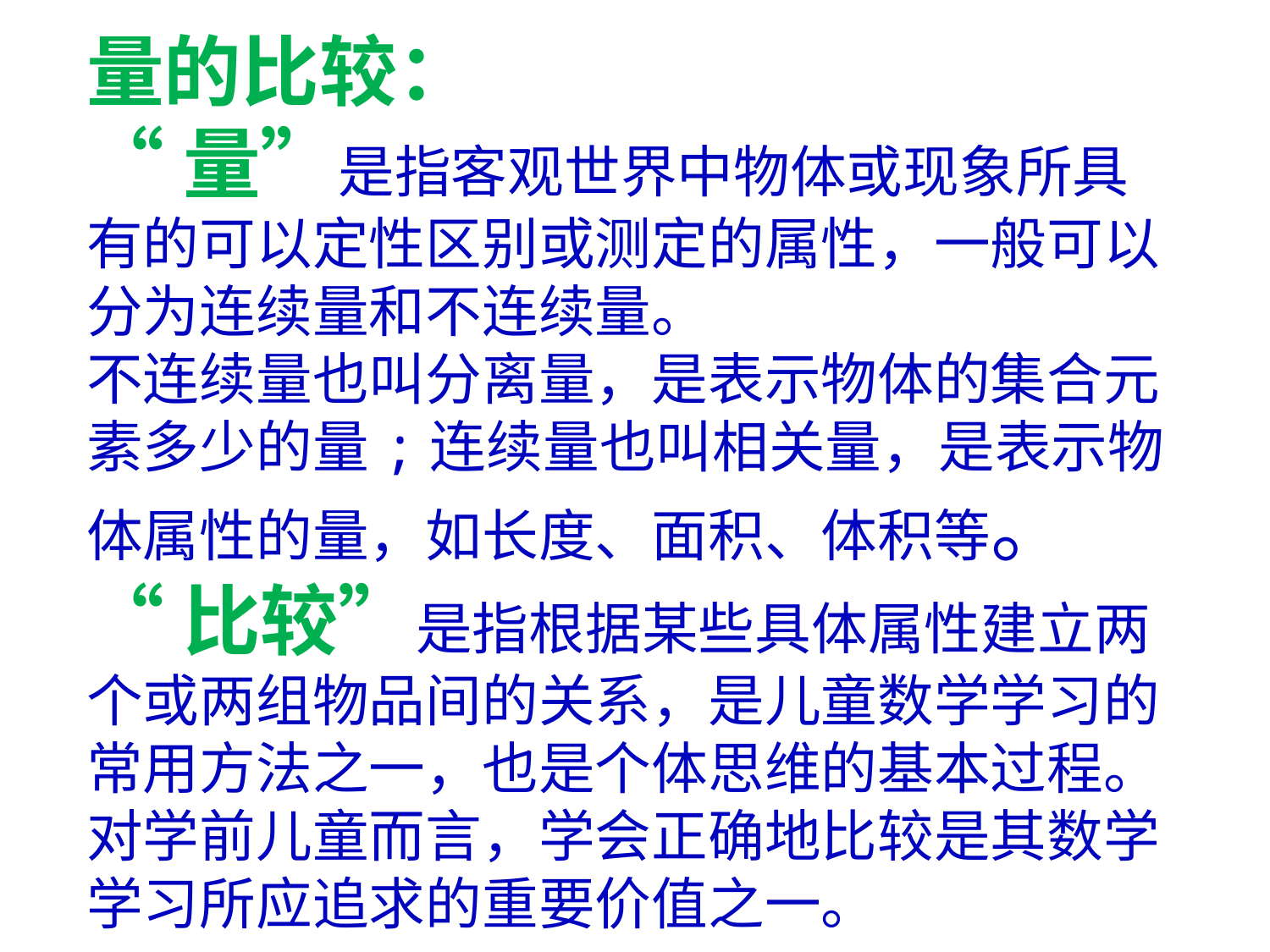

量的比较：
“量”是指客观世界中物体或现象所具有的可以定性区别或测定的属性，一般可以分为连续量和不连续量。
不连续量也叫分离量，是表示物体的集合元素多少的量;连续量也叫相关量，是表示物体属性的量，如长度、面积、体积等。
“比较”是指根据某些具体属性建立两个或两组物品间的关系，是儿童数学学习的常用方法之一，也是个体思维的基本过程。对学前儿童而言，学会正确地比较是其数学学习所应追求的重要价值之一。